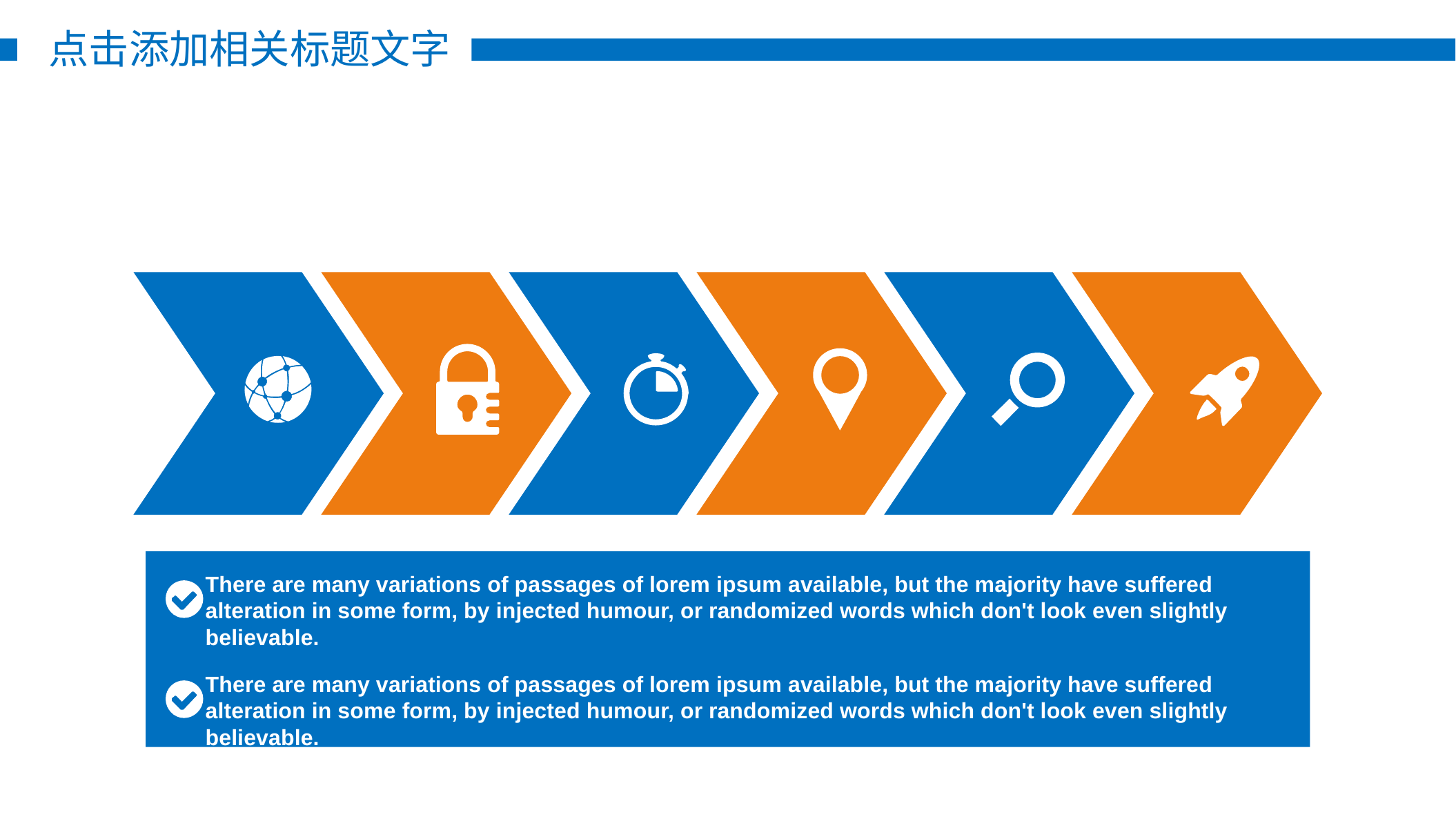

点击添加相关标题文字

There are many variations of passages of lorem ipsum available, but the majority have suffered alteration in some form, by injected humour, or randomized words which don't look even slightly believable.

There are many variations of passages of lorem ipsum available, but the majority have suffered alteration in some form, by injected humour, or randomized words which don't look even slightly believable.